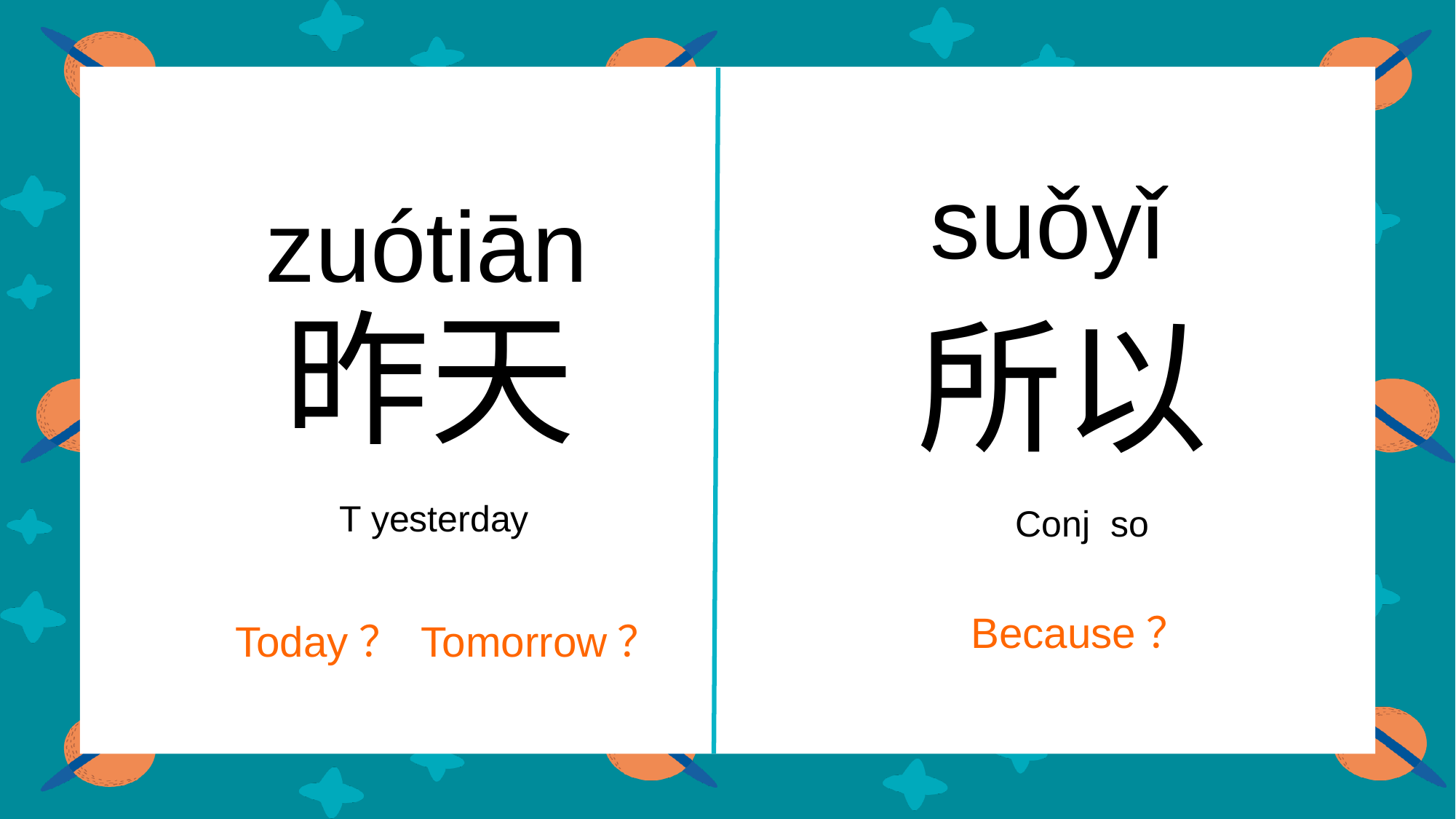

suǒyǐ
zuótiān
     昨天

     所以

T yesterday
Conj  so
Because？
Today？ Tomorrow？